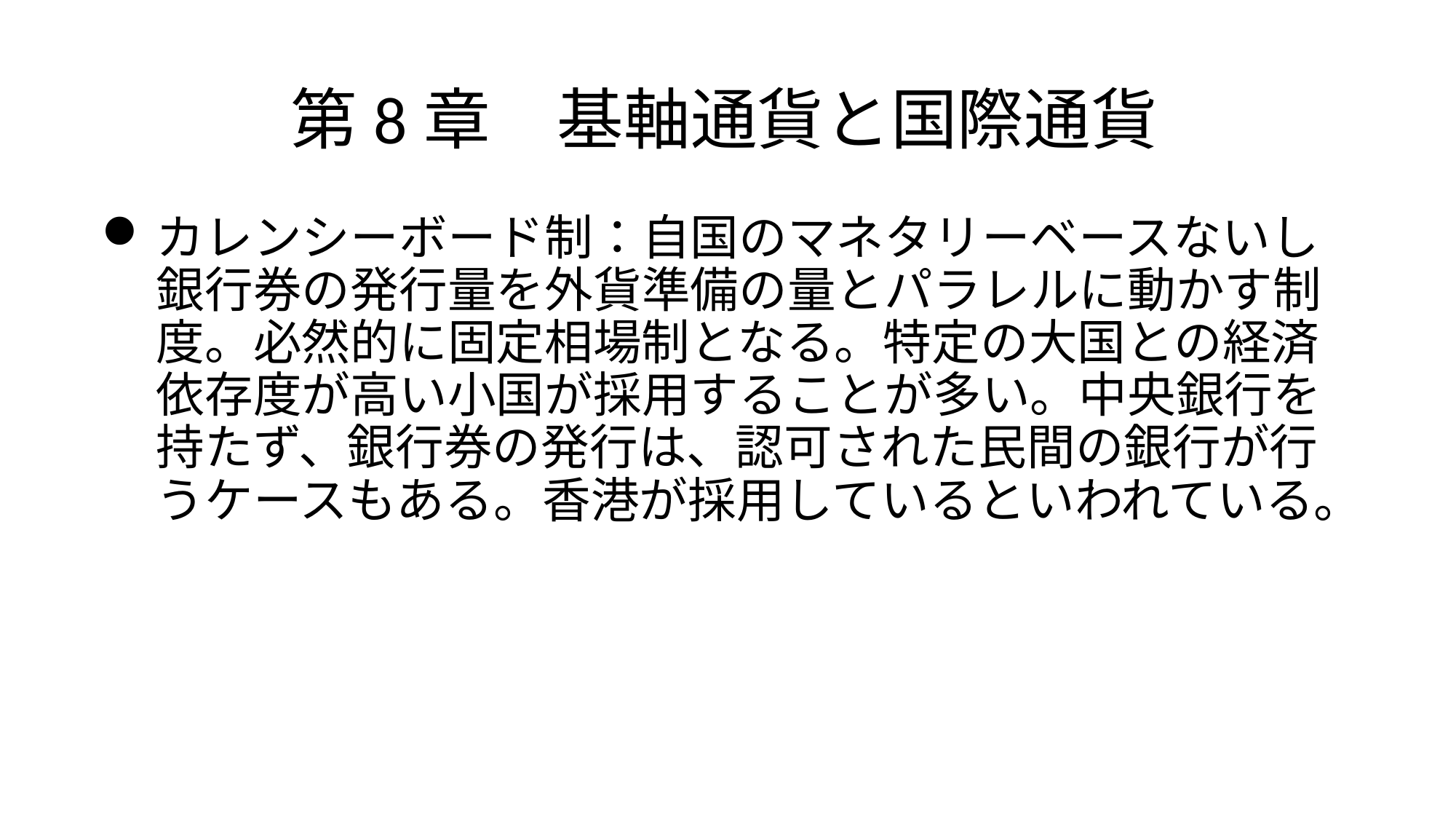

# 第8章　基軸通貨と国際通貨
カレンシーボード制：自国のマネタリーベースないし銀行券の発行量を外貨準備の量とパラレルに動かす制度。必然的に固定相場制となる。特定の大国との経済依存度が高い小国が採用することが多い。中央銀行を持たず、銀行券の発行は、認可された民間の銀行が行うケースもある。香港が採用しているといわれている。